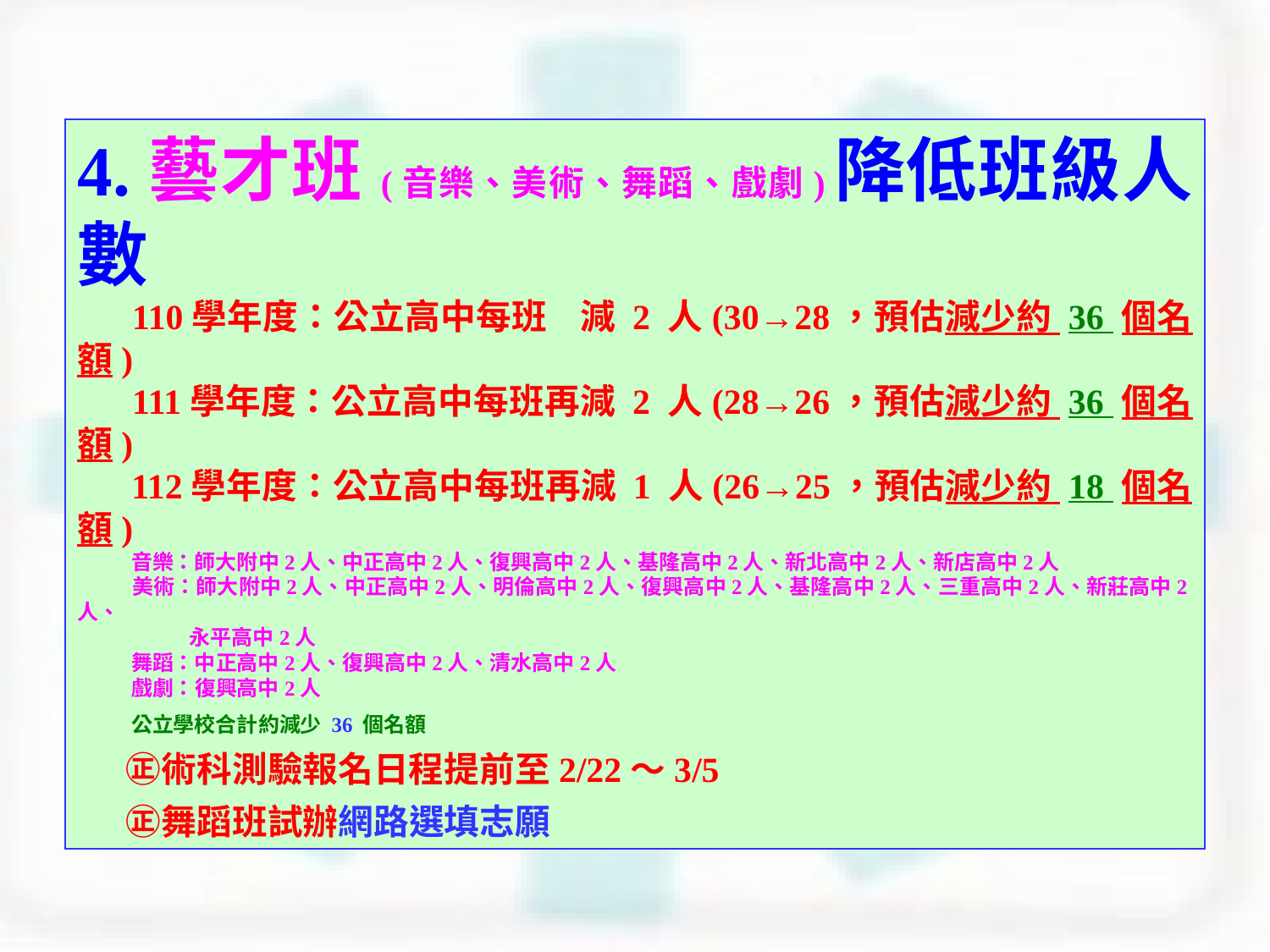

4.藝才班(音樂、美術、舞蹈、戲劇)降低班級人數
      110學年度：公立高中每班    減 2 人(30→28，預估減少約 36 個名額)
      111學年度：公立高中每班再減 2 人(28→26，預估減少約 36 個名額)
      112學年度：公立高中每班再減 1 人(26→25，預估減少約 18 個名額)
          音樂：師大附中2人、中正高中2人、復興高中2人、基隆高中2人、新北高中2人、新店高中2人
          美術：師大附中2人、中正高中2人、明倫高中2人、復興高中2人、基隆高中2人、三重高中2人、新莊高中2人、
                      永平高中2人
          舞蹈：中正高中2人、復興高中2人、清水高中2人
          戲劇：復興高中2人
          公立學校合計約減少 36 個名額
     ㊣術科測驗報名日程提前至2/22～3/5
     ㊣舞蹈班試辦網路選填志願